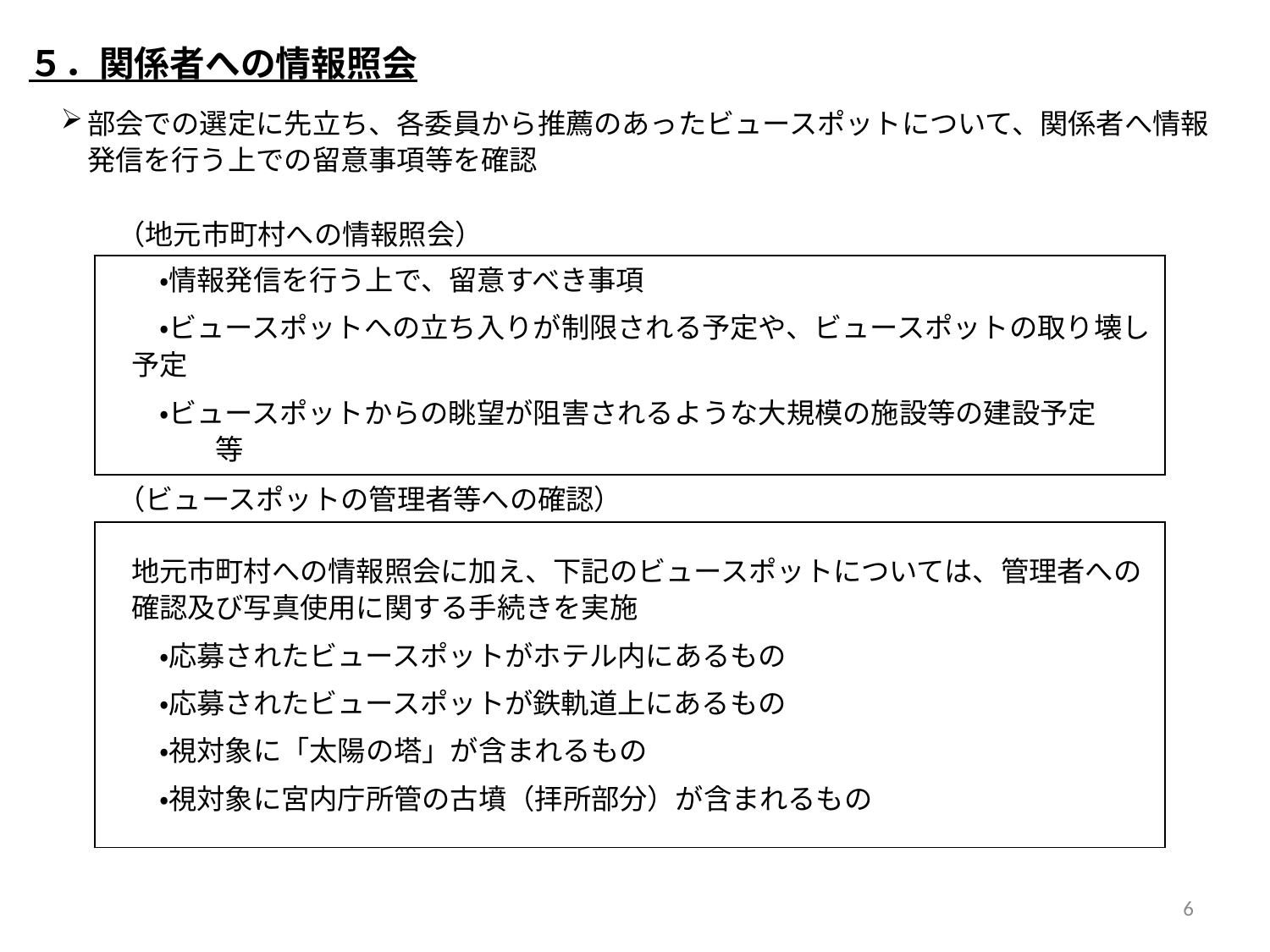

５．関係者への情報照会
部会での選定に先立ち、各委員から推薦のあったビュースポットについて、関係者へ情報発信を行う上での留意事項等を確認

　　（地元市町村への情報照会）

　　（ビュースポットの管理者等への確認）

| ・情報発信を行う上で、留意すべき事項 　・ビュースポットへの立ち入りが制限される予定や、ビュースポットの取り壊し予定 　・ビュースポットからの眺望が阻害されるような大規模の施設等の建設予定　　　　等 |
| --- |
| 地元市町村への情報照会に加え、下記のビュースポットについては、管理者への確認及び写真使用に関する手続きを実施 　・応募されたビュースポットがホテル内にあるもの 　・応募されたビュースポットが鉄軌道上にあるもの 　・視対象に「太陽の塔」が含まれるもの 　・視対象に宮内庁所管の古墳（拝所部分）が含まれるもの |
| --- |
6